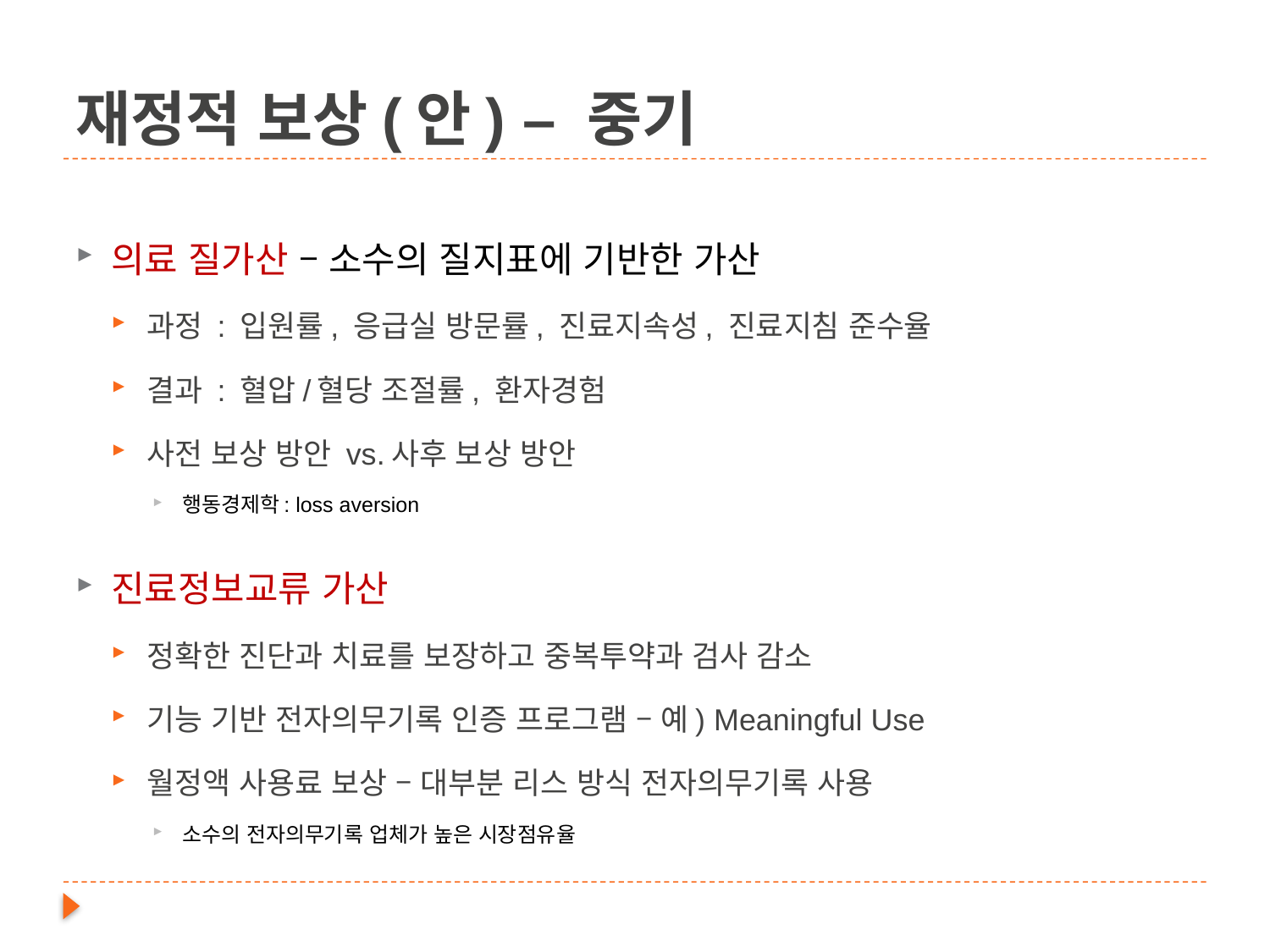

# 재정적 보상(안) – 중기
의료 질가산 – 소수의 질지표에 기반한 가산
과정 : 입원률, 응급실 방문률, 진료지속성, 진료지침 준수율
결과 : 혈압/혈당 조절률, 환자경험
사전 보상 방안 vs.사후 보상 방안
행동경제학: loss aversion
진료정보교류 가산
정확한 진단과 치료를 보장하고 중복투약과 검사 감소
기능 기반 전자의무기록 인증 프로그램 – 예) Meaningful Use
월정액 사용료 보상 – 대부분 리스 방식 전자의무기록 사용
소수의 전자의무기록 업체가 높은 시장점유율